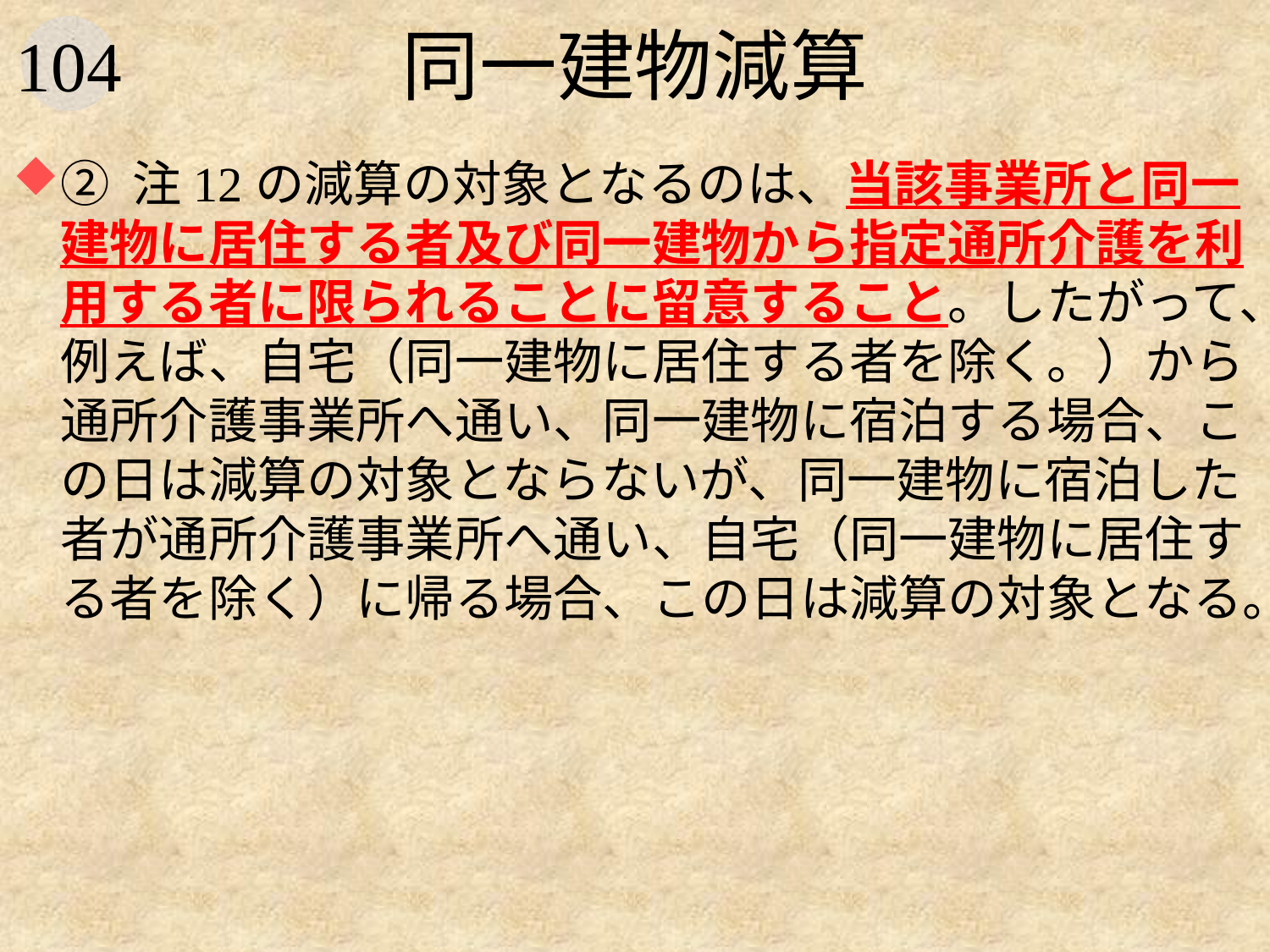

# 同一建物減算
② 注12の減算の対象となるのは、当該事業所と同一建物に居住する者及び同一建物から指定通所介護を利用する者に限られることに留意すること。したがって、例えば、自宅（同一建物に居住する者を除く。）から通所介護事業所へ通い、同一建物に宿泊する場合、この日は減算の対象とならないが、同一建物に宿泊した者が通所介護事業所へ通い、自宅（同一建物に居住する者を除く）に帰る場合、この日は減算の対象となる。